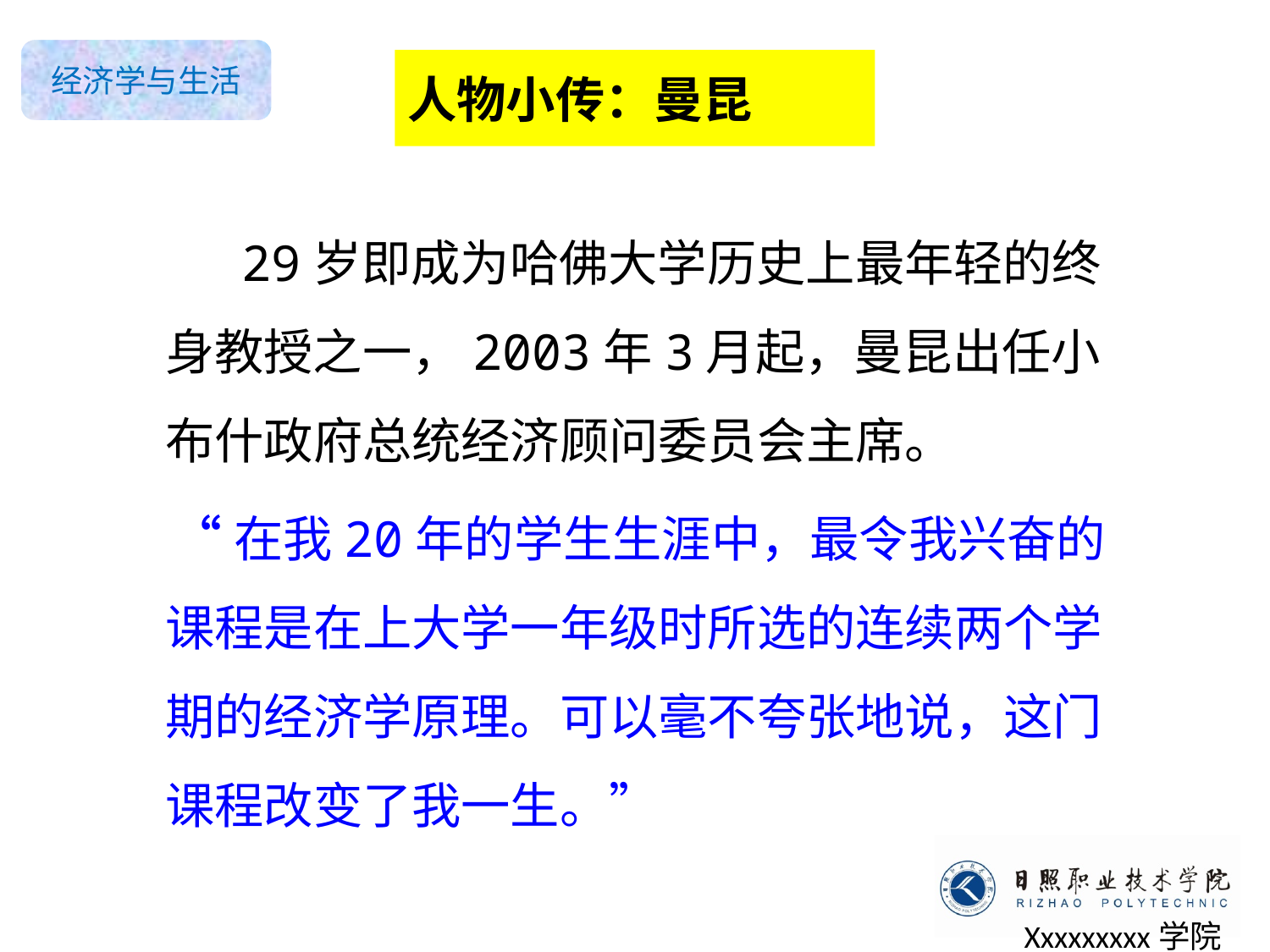

人物小传：曼昆
         29岁即成为哈佛大学历史上最年轻的终身教授之一，2003年3月起，曼昆出任小布什政府总统经济顾问委员会主席。
     “在我20年的学生生涯中，最令我兴奋的课程是在上大学一年级时所选的连续两个学期的经济学原理。可以毫不夸张地说，这门课程改变了我一生。”

Xxxxxxxxx学院